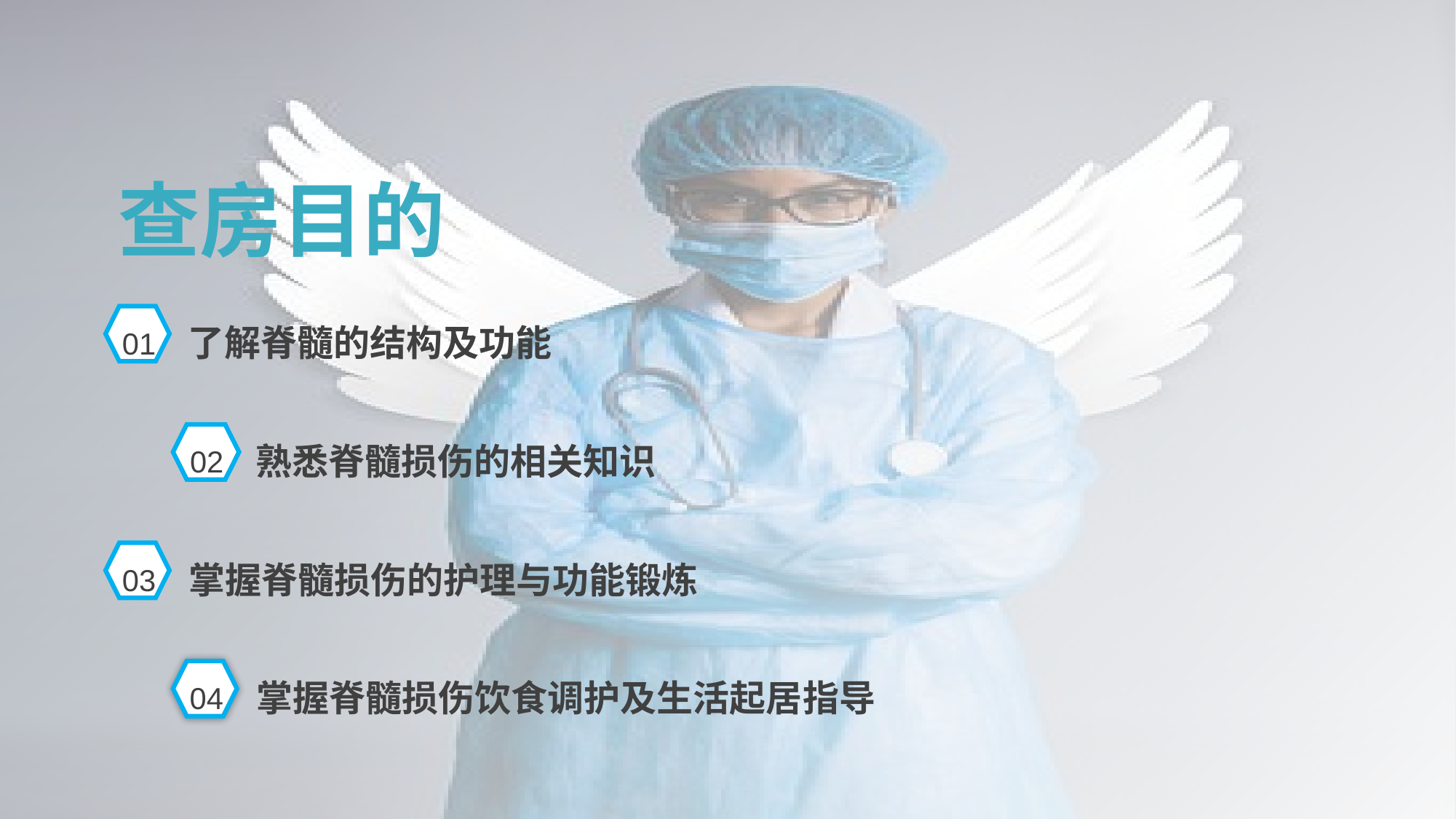

查房目的

01
了解脊髓的结构及功能

02
熟悉脊髓损伤的相关知识

03
掌握脊髓损伤的护理与功能锻炼

04
掌握脊髓损伤饮食调护及生活起居指导